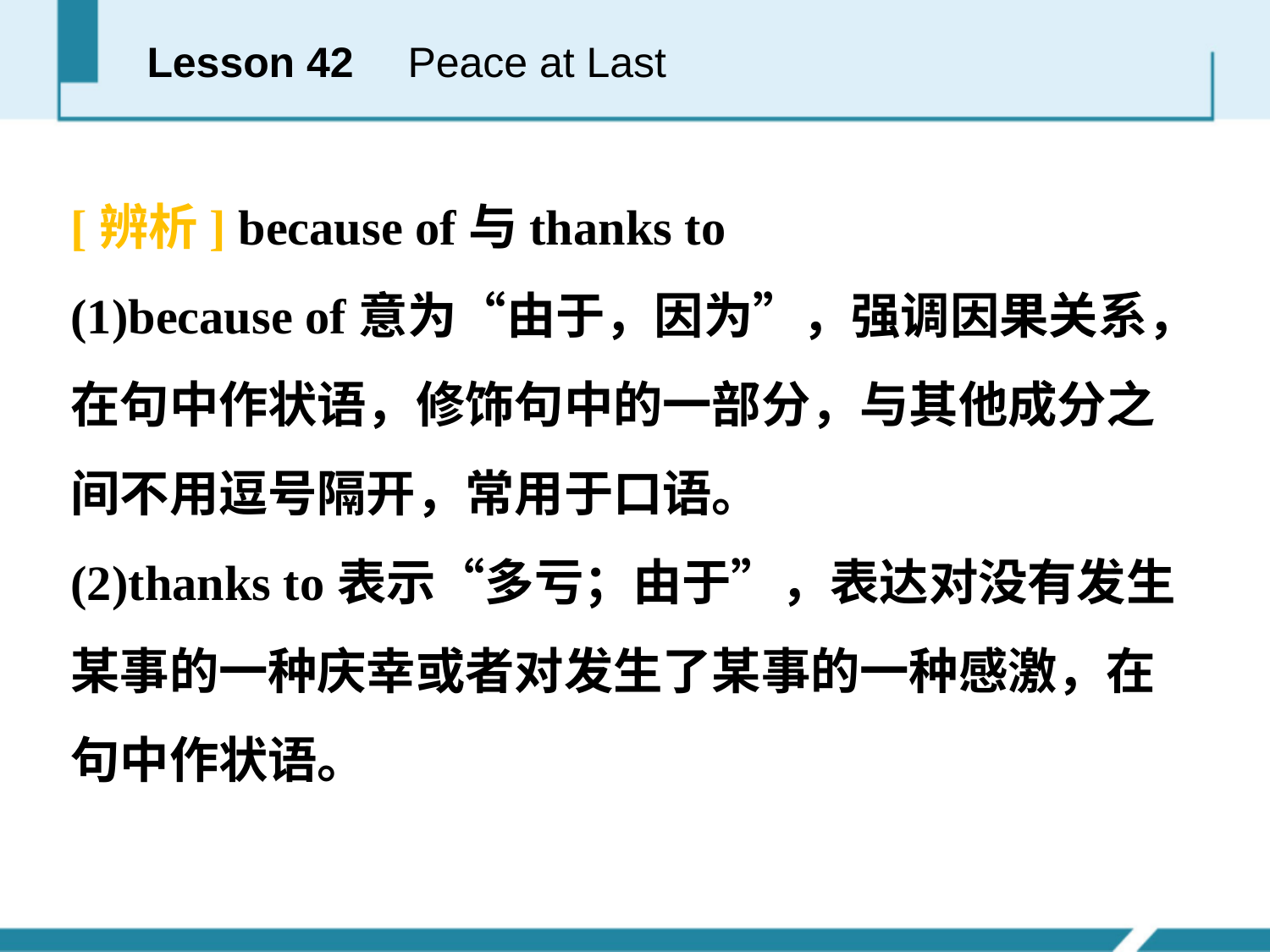

Lesson 42   Peace at Last
[辨析] because of与thanks to
(1)because of意为“由于，因为”，强调因果关系，在句中作状语，修饰句中的一部分，与其他成分之间不用逗号隔开，常用于口语。
(2)thanks to表示“多亏；由于”，表达对没有发生某事的一种庆幸或者对发生了某事的一种感激，在句中作状语。